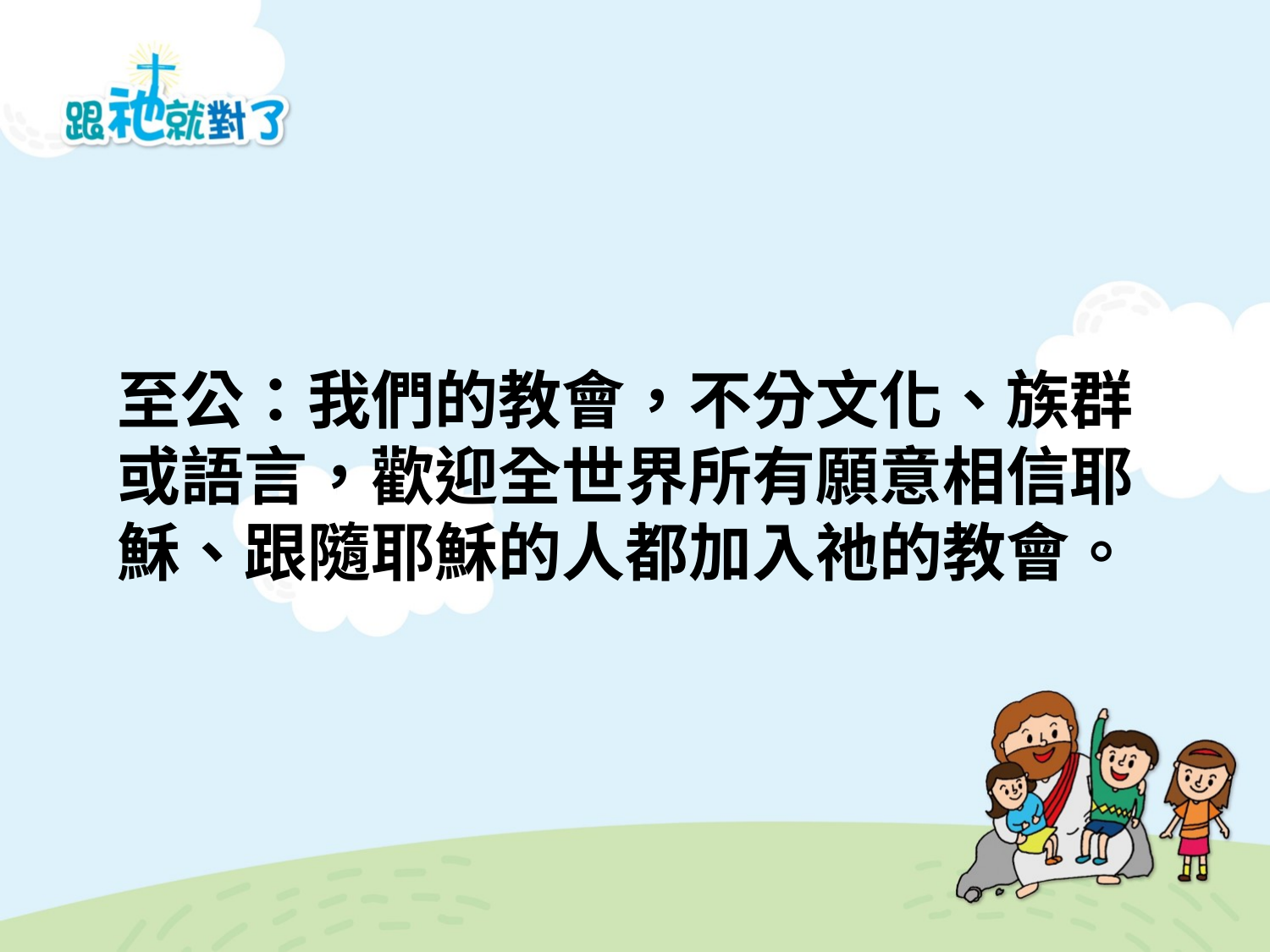

至公：我們的教會，不分文化、族群或語言，歡迎全世界所有願意相信耶穌、跟隨耶穌的人都加入祂的教會。